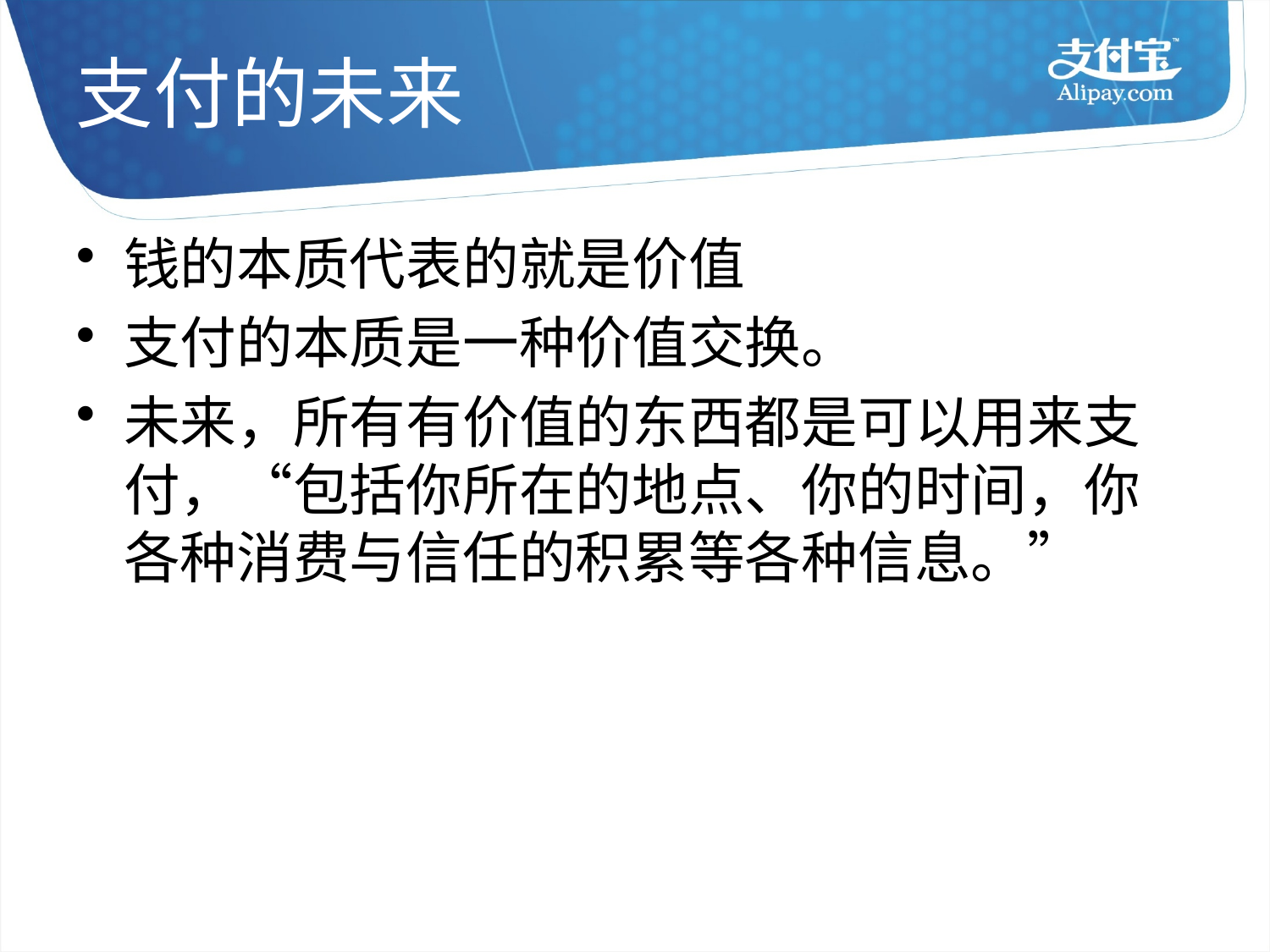

# 支付的未来
钱的本质代表的就是价值
支付的本质是一种价值交换。
未来，所有有价值的东西都是可以用来支付，“包括你所在的地点、你的时间，你各种消费与信任的积累等各种信息。”